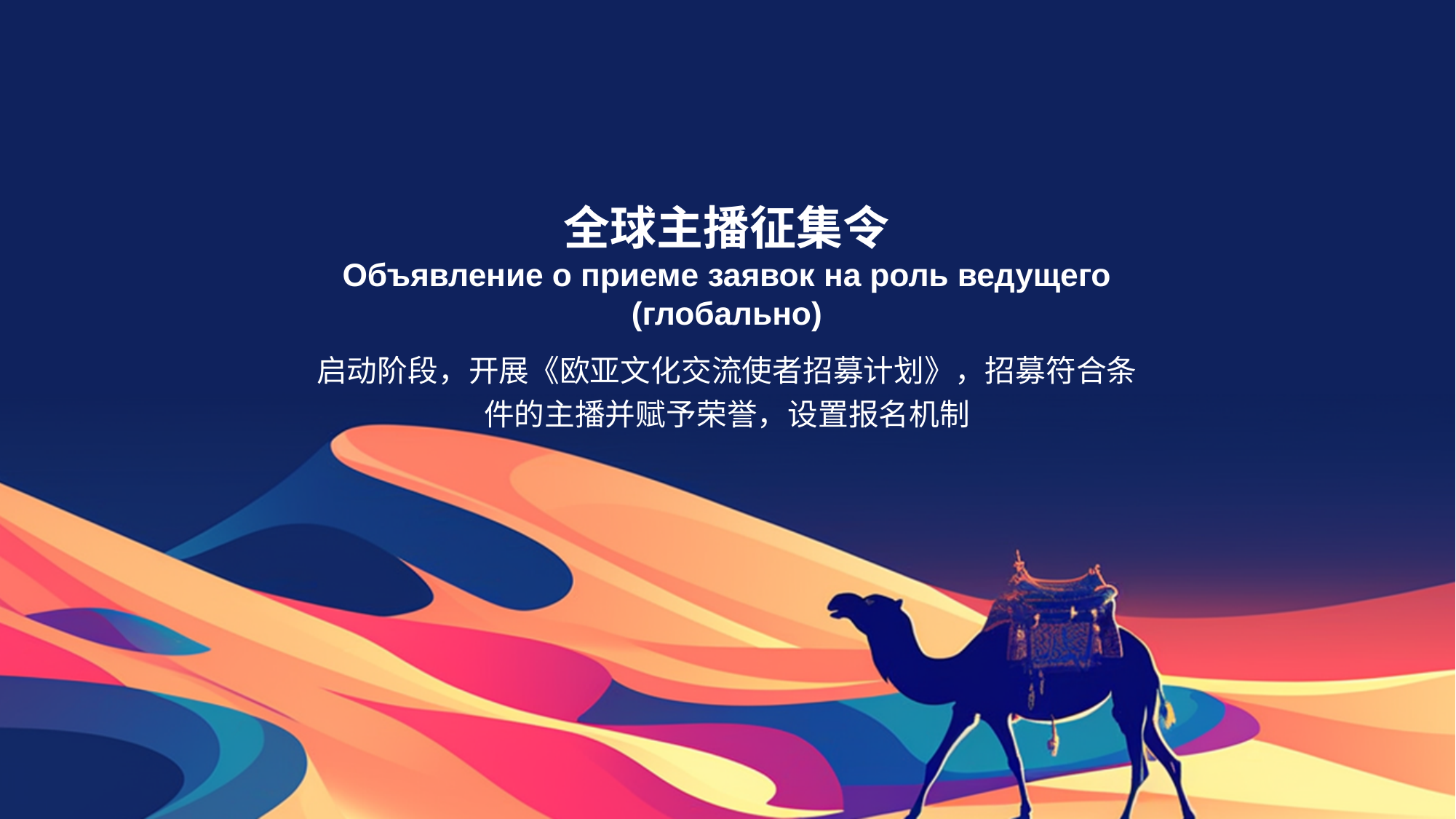

# 全球主播征集令 Объявление о приеме заявок на роль ведущего (глобально)
启动阶段，开展《欧亚文化交流使者招募计划》，招募符合条件的主播并赋予荣誉，设置报名机制